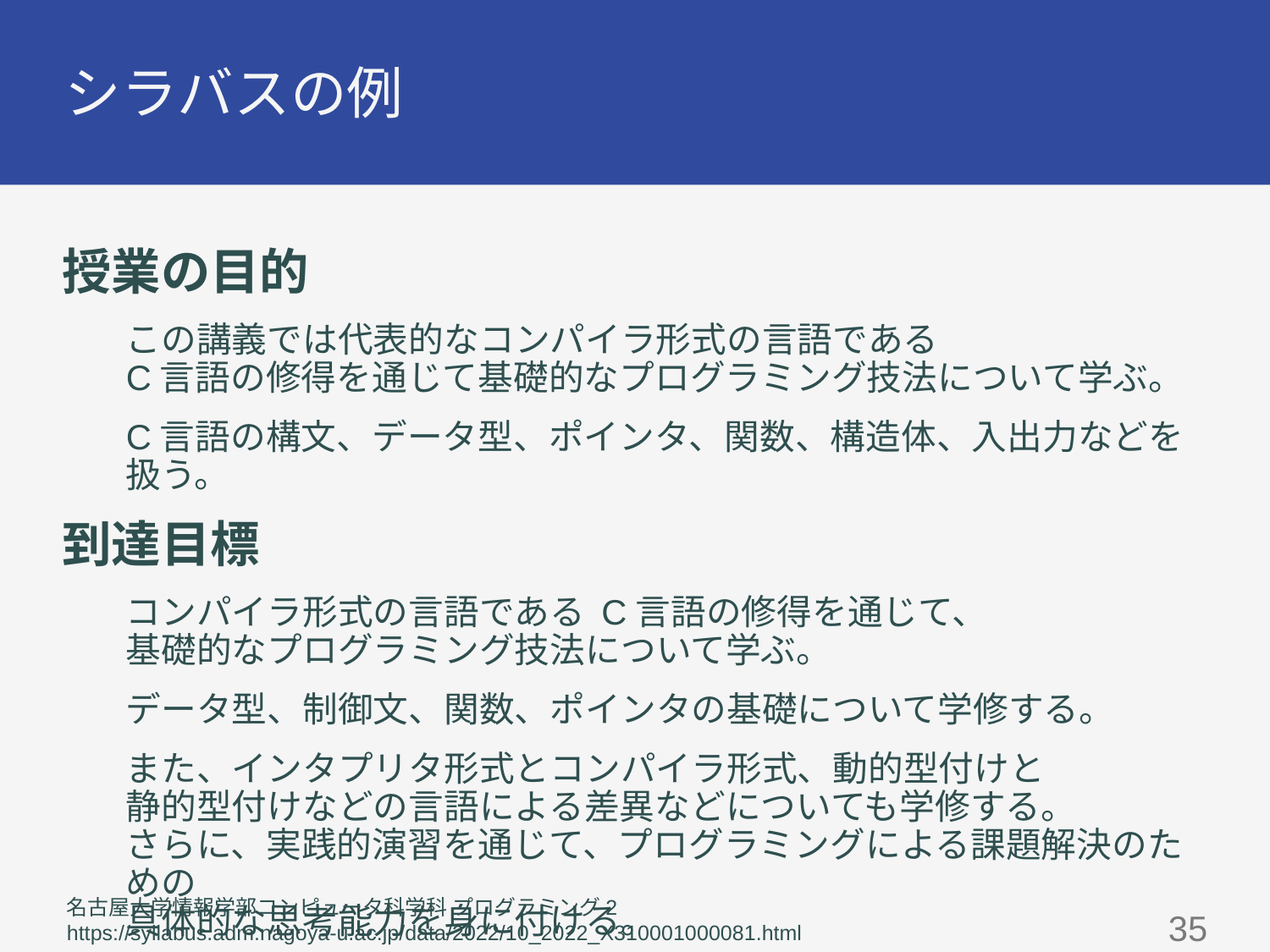

# シラバスの例
授業の目的
この講義では代表的なコンパイラ形式の言語である
C言語の修得を通じて基礎的なプログラミング技法について学ぶ。
C言語の構文、データ型、ポインタ、関数、構造体、入出力などを扱う。
到達目標
コンパイラ形式の言語である C言語の修得を通じて、
基礎的なプログラミング技法について学ぶ。
データ型、制御文、関数、ポインタの基礎について学修する。
また、インタプリタ形式とコンパイラ形式、動的型付けと
静的型付けなどの言語による差異などについても学修する。
さらに、実践的演習を通じて、プログラミングによる課題解決のための
具体的な思考能力を身に付ける。
名古屋大学情報学部コンピュータ科学科 プログラミング2
https://syllabus.adm.nagoya-u.ac.jp/data/2022/10_2022_X310001000081.html
35